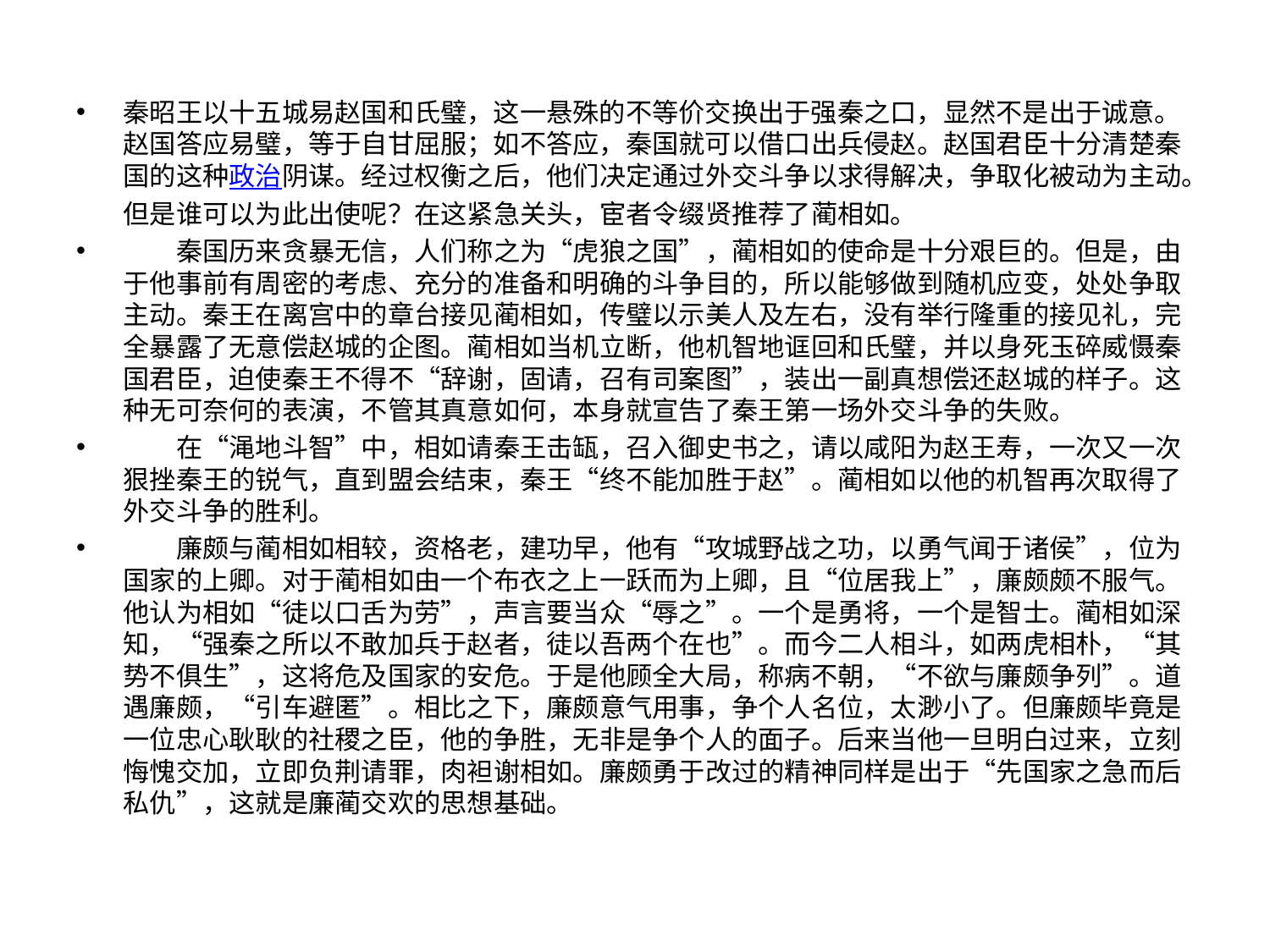

#
秦昭王以十五城易赵国和氏璧，这一悬殊的不等价交换出于强秦之口，显然不是出于诚意。赵国答应易璧，等于自甘屈服；如不答应，秦国就可以借口出兵侵赵。赵国君臣十分清楚秦国的这种政治阴谋。经过权衡之后，他们决定通过外交斗争以求得解决，争取化被动为主动。但是谁可以为此出使呢？在这紧急关头，宦者令缀贤推荐了蔺相如。
　　秦国历来贪暴无信，人们称之为“虎狼之国”，蔺相如的使命是十分艰巨的。但是，由于他事前有周密的考虑、充分的准备和明确的斗争目的，所以能够做到随机应变，处处争取主动。秦王在离宫中的章台接见蔺相如，传璧以示美人及左右，没有举行隆重的接见礼，完全暴露了无意偿赵城的企图。蔺相如当机立断，他机智地诓回和氏璧，并以身死玉碎威慑秦国君臣，迫使秦王不得不“辞谢，固请，召有司案图”，装出一副真想偿还赵城的样子。这种无可奈何的表演，不管其真意如何，本身就宣告了秦王第一场外交斗争的失败。
　　在“渑地斗智”中，相如请秦王击缻，召入御史书之，请以咸阳为赵王寿，一次又一次狠挫秦王的锐气，直到盟会结束，秦王“终不能加胜于赵”。蔺相如以他的机智再次取得了外交斗争的胜利。
　　廉颇与蔺相如相较，资格老，建功早，他有“攻城野战之功，以勇气闻于诸侯”，位为国家的上卿。对于蔺相如由一个布衣之上一跃而为上卿，且“位居我上”，廉颇颇不服气。他认为相如“徒以口舌为劳”，声言要当众“辱之”。一个是勇将，一个是智士。蔺相如深知，“强秦之所以不敢加兵于赵者，徒以吾两个在也”。而今二人相斗，如两虎相朴，“其势不俱生”，这将危及国家的安危。于是他顾全大局，称病不朝，“不欲与廉颇争列”。道遇廉颇，“引车避匿”。相比之下，廉颇意气用事，争个人名位，太渺小了。但廉颇毕竟是一位忠心耿耿的社稷之臣，他的争胜，无非是争个人的面子。后来当他一旦明白过来，立刻悔愧交加，立即负荆请罪，肉袒谢相如。廉颇勇于改过的精神同样是出于“先国家之急而后私仇”，这就是廉蔺交欢的思想基础。